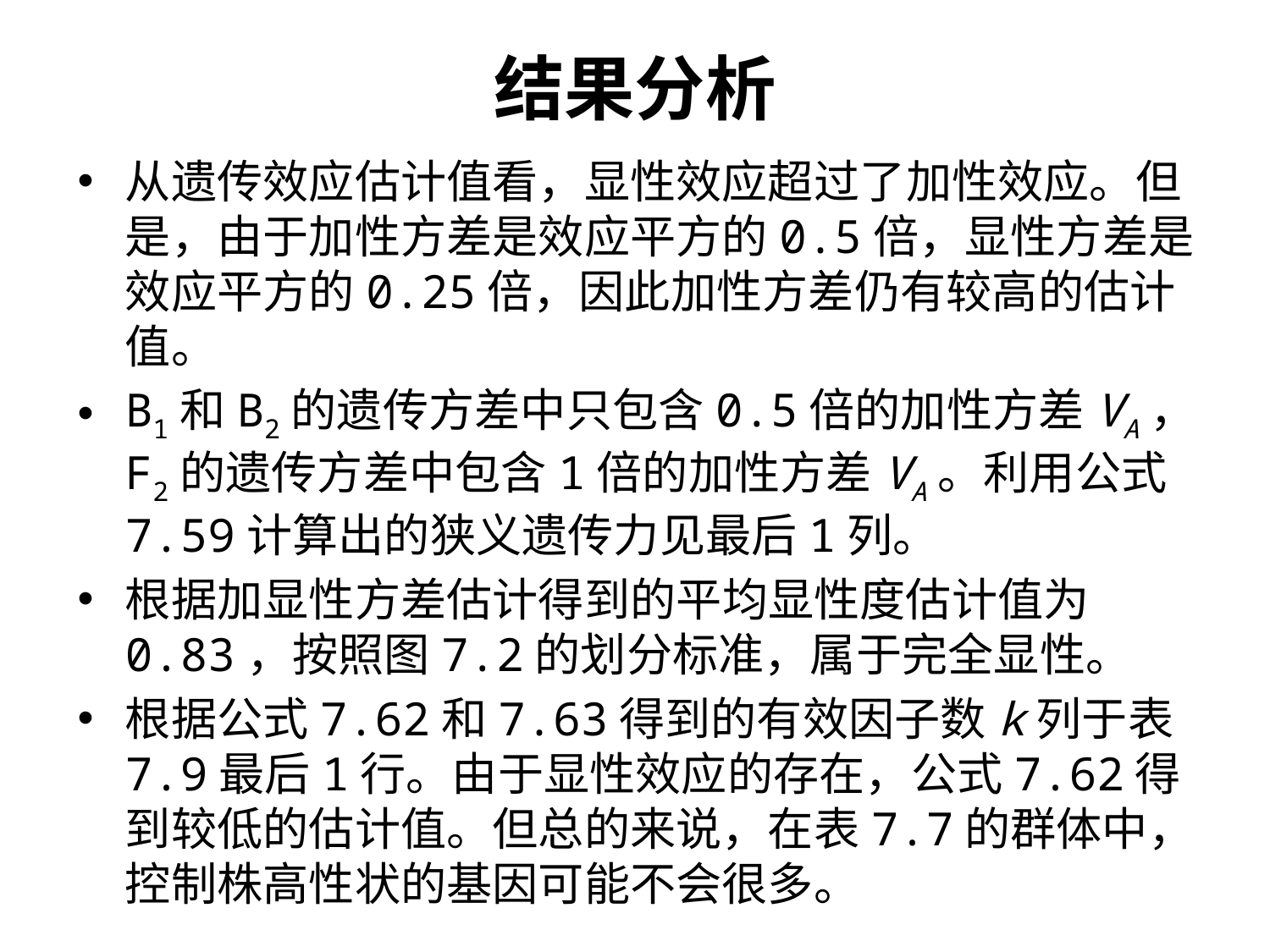

# 结果分析
从遗传效应估计值看，显性效应超过了加性效应。但是，由于加性方差是效应平方的0.5倍，显性方差是效应平方的0.25倍，因此加性方差仍有较高的估计值。
B1和B2的遗传方差中只包含0.5倍的加性方差VA，F2的遗传方差中包含1倍的加性方差VA。利用公式7.59计算出的狭义遗传力见最后1列。
根据加显性方差估计得到的平均显性度估计值为0.83，按照图7.2的划分标准，属于完全显性。
根据公式7.62和7.63得到的有效因子数k列于表7.9最后1行。由于显性效应的存在，公式7.62得到较低的估计值。但总的来说，在表7.7的群体中，控制株高性状的基因可能不会很多。